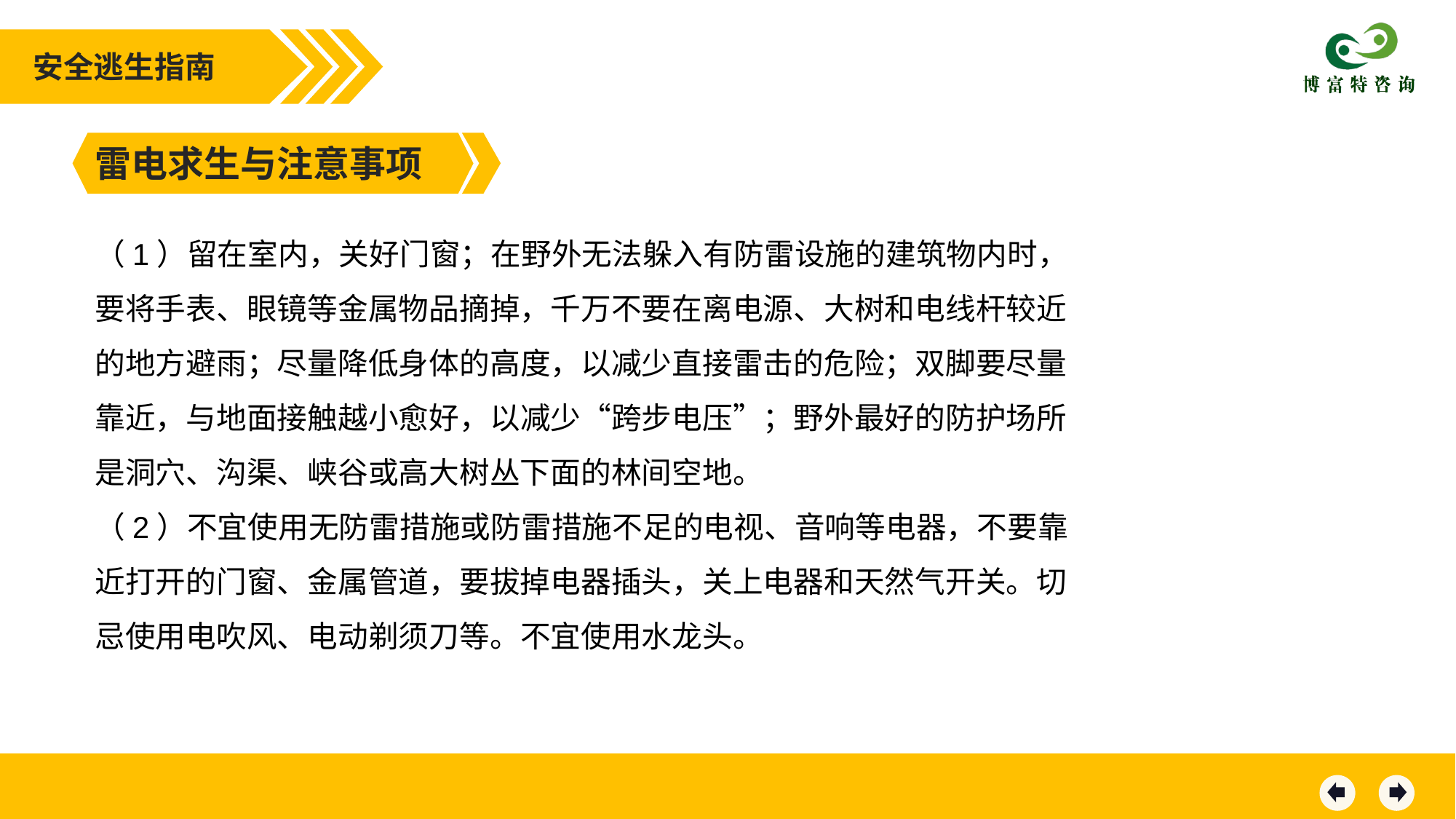

安全逃生指南

雷电求生与注意事项
（1）留在室内，关好门窗；在野外无法躲入有防雷设施的建筑物内时，要将手表、眼镜等金属物品摘掉，千万不要在离电源、大树和电线杆较近的地方避雨；尽量降低身体的高度，以减少直接雷击的危险；双脚要尽量靠近，与地面接触越小愈好，以减少“跨步电压”；野外最好的防护场所是洞穴、沟渠、峡谷或高大树丛下面的林间空地。
（2）不宜使用无防雷措施或防雷措施不足的电视、音响等电器，不要靠近打开的门窗、金属管道，要拔掉电器插头，关上电器和天然气开关。切忌使用电吹风、电动剃须刀等。不宜使用水龙头。